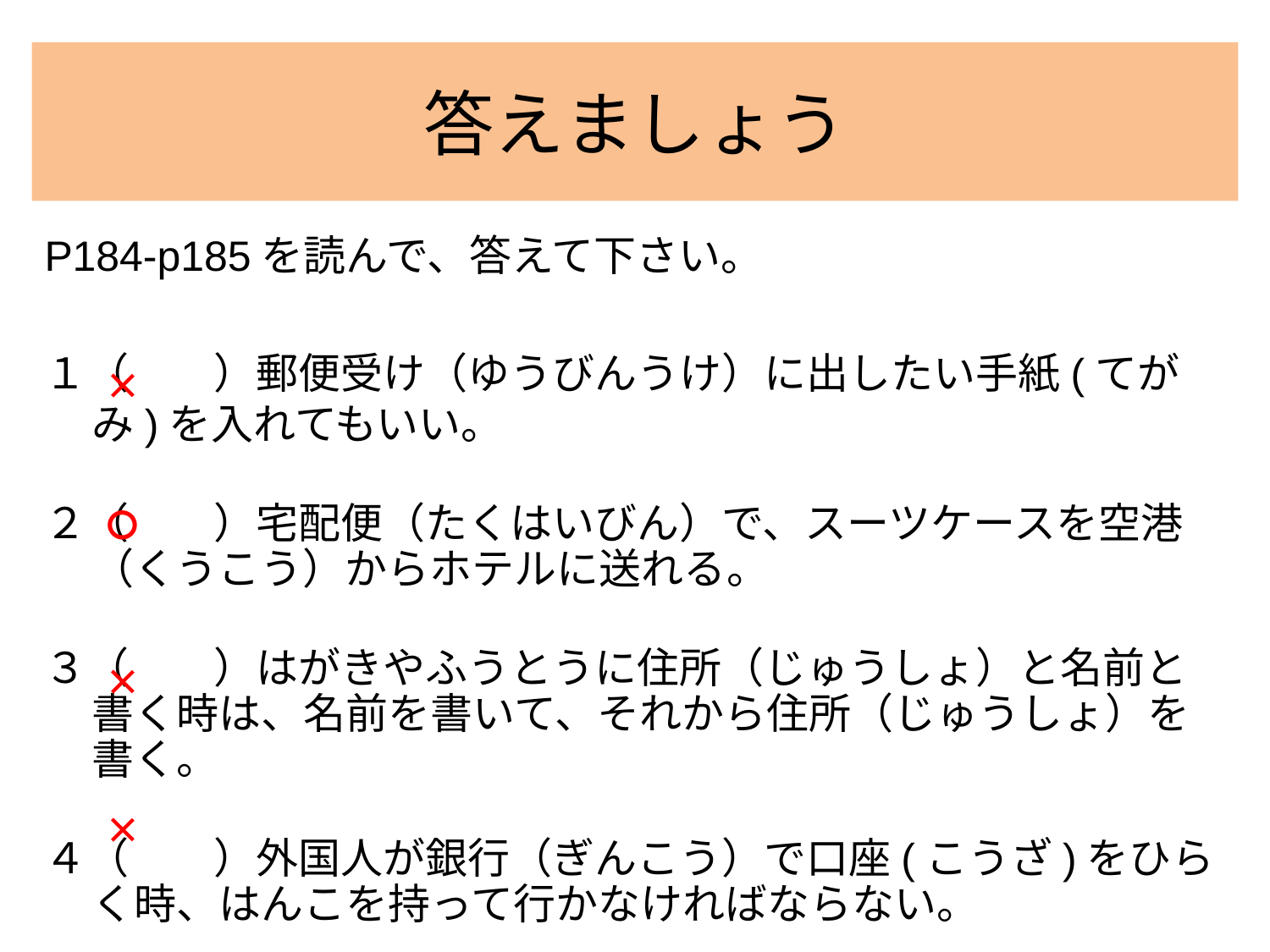

# 答えましょう
P184-p185を読んで、答えて下さい。

１（　　）郵便受け（ゆうびんうけ）に出したい手紙(てがみ)を入れてもいい。

２（　　）宅配便（たくはいびん）で、スーツケースを空港（くうこう）からホテルに送れる。

３（　　）はがきやふうとうに住所（じゅうしょ）と名前と書く時は、名前を書いて、それから住所（じゅうしょ）を書く。

４（　　）外国人が銀行（ぎんこう）で口座(こうざ)をひらく時、はんこを持って行かなければならない。

×
○
×
×